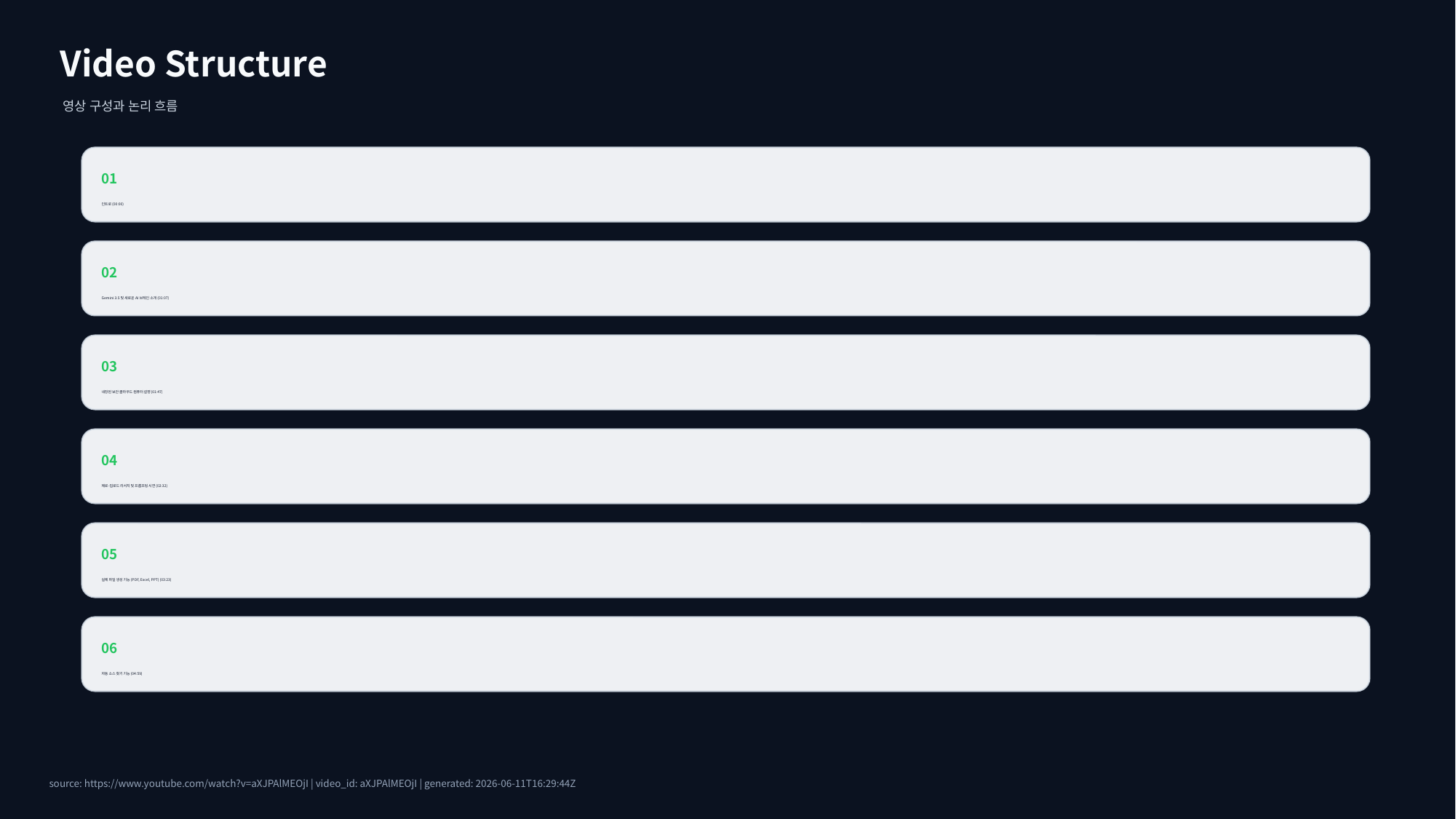

Video Structure
영상 구성과 논리 흐름

01
인트로 (00:00)

02
Gemini 3.5 및 새로운 AI 브레인 소개 (01:07)

03
내장된 보안 클라우드 컴퓨터 설명 (01:47)

04
제로-업로드 리서치 및 프롬프팅 시연 (02:32)

05
실제 파일 생성 기능 (PDF, Excel, PPT) (03:23)

06
자동 소스 찾기 기능 (04:59)
source: https://www.youtube.com/watch?v=aXJPAlMEOjI | video_id: aXJPAlMEOjI | generated: 2026-06-11T16:29:44Z